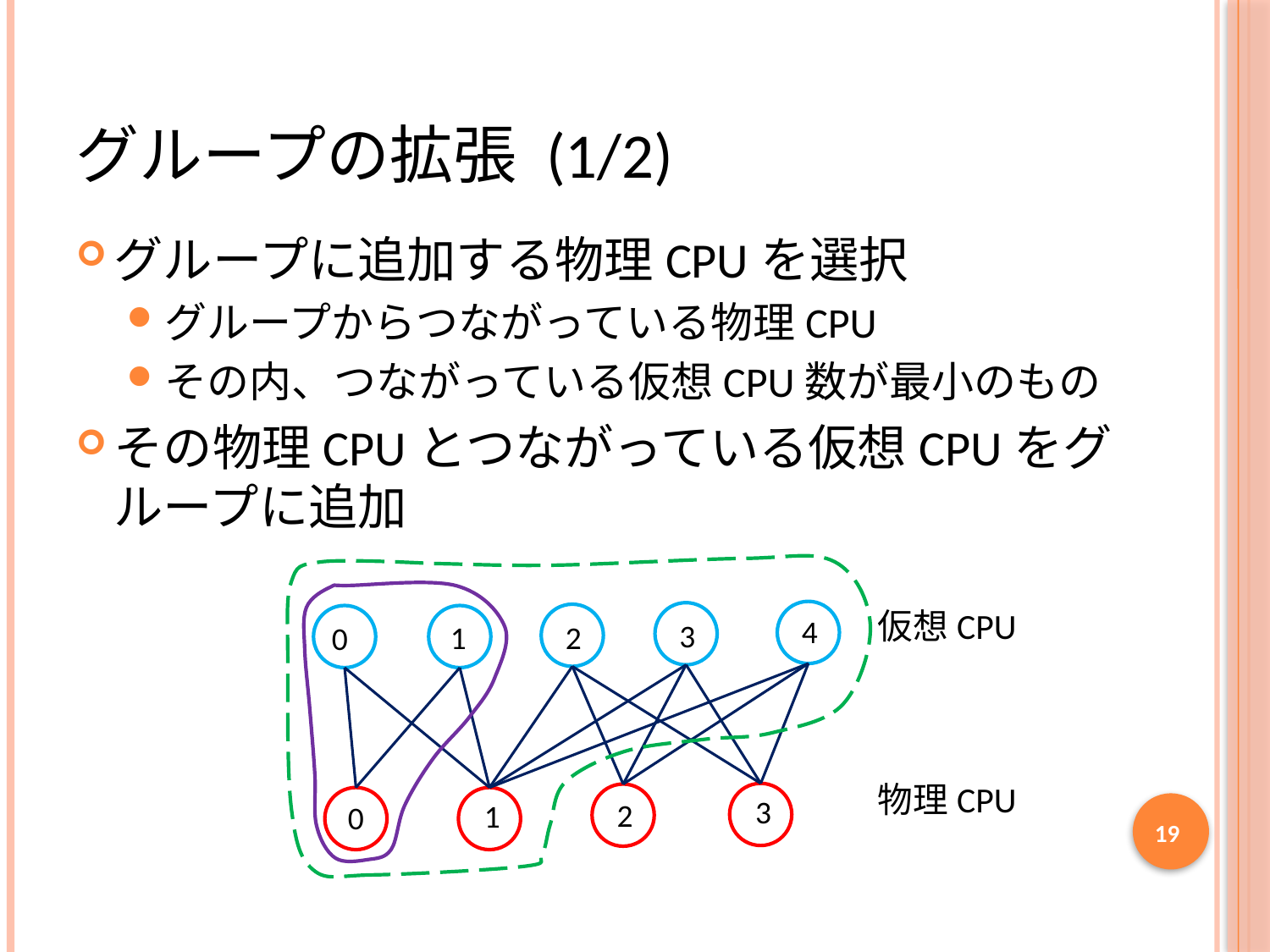

# グループの拡張 (1/2)
グループに追加する物理CPUを選択
グループからつながっている物理CPU
その内、つながっている仮想CPU数が最小のもの
その物理CPUとつながっている仮想CPUをグループに追加

仮想CPU
4

3
1

2
0

物理CPU
3
2
1

0

19